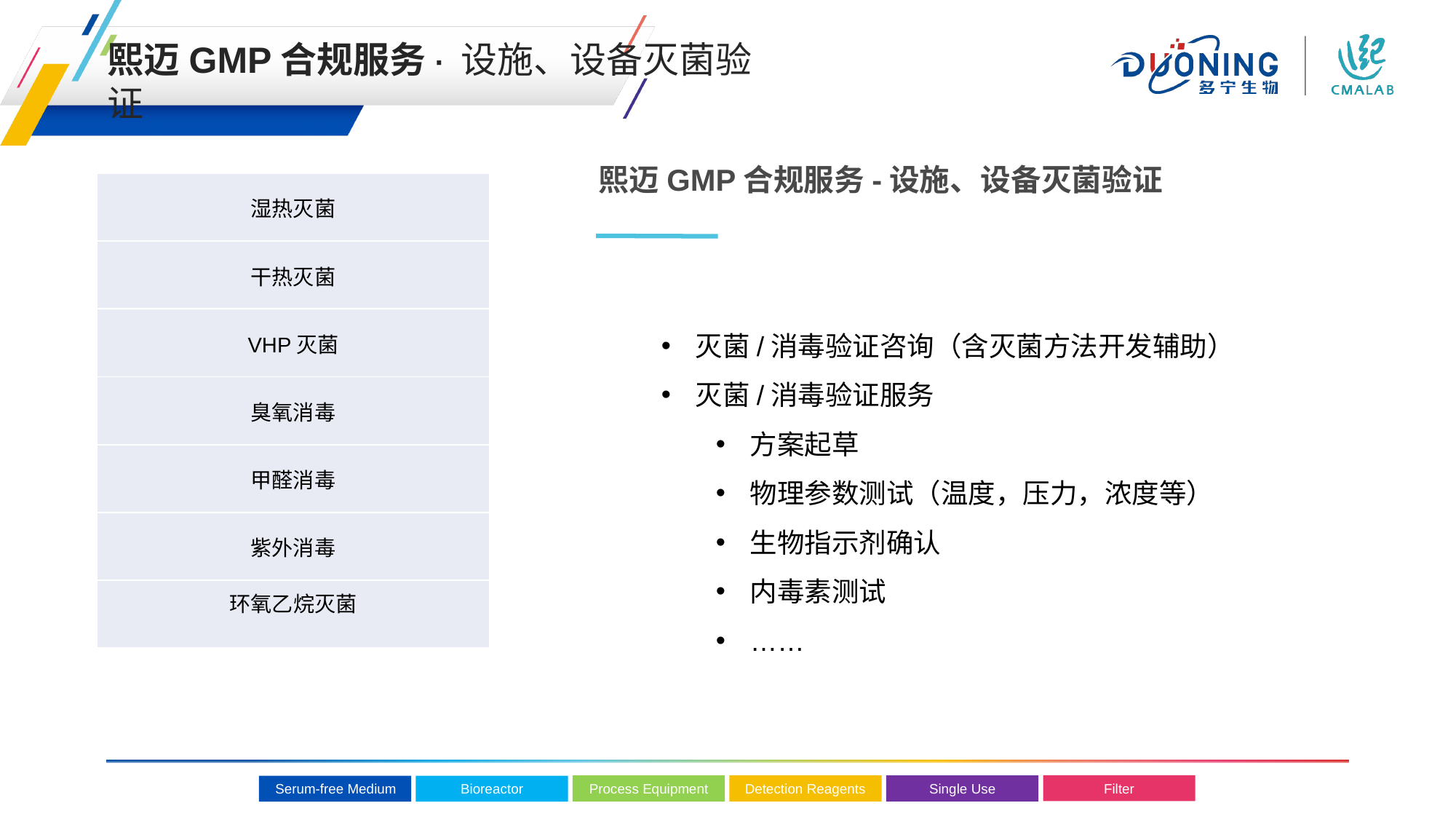

熙迈GMP合规服务· 设施、设备灭菌验证
熙迈GMP合规服务-设施、设备灭菌验证
| 湿热灭菌 |
| --- |
| 干热灭菌 |
| VHP灭菌 |
| 臭氧消毒 |
| 甲醛消毒 |
| 紫外消毒 |
| 环氧乙烷灭菌 |

灭菌/消毒验证咨询（含灭菌方法开发辅助）
灭菌/消毒验证服务
方案起草
物理参数测试（温度，压力，浓度等）
生物指示剂确认
内毒素测试
……